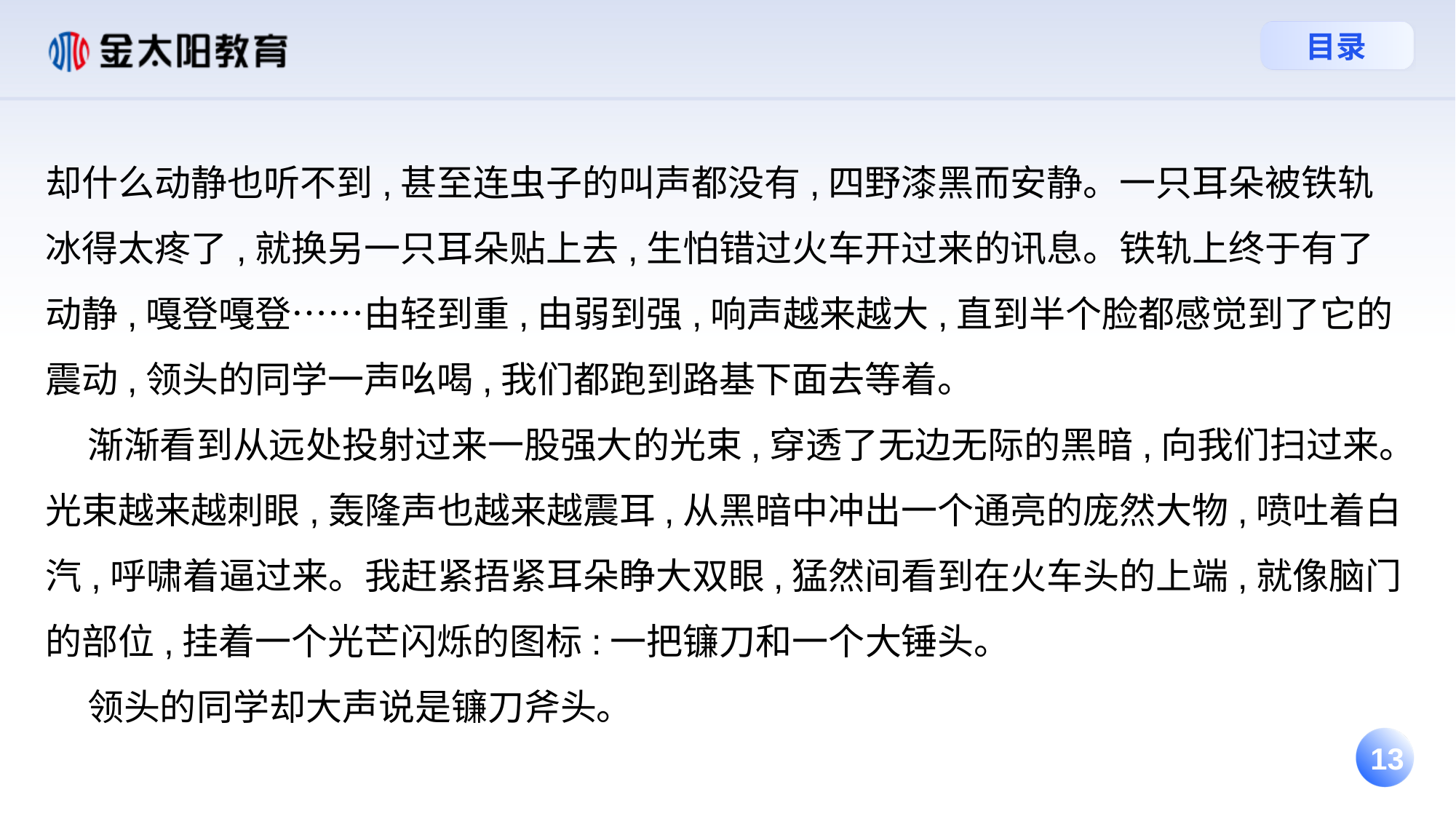

却什么动静也听不到,甚至连虫子的叫声都没有,四野漆黑而安静。一只耳朵被铁轨冰得太疼了,就换另一只耳朵贴上去,生怕错过火车开过来的讯息。铁轨上终于有了动静,嘎登嘎登……由轻到重,由弱到强,响声越来越大,直到半个脸都感觉到了它的震动,领头的同学一声吆喝,我们都跑到路基下面去等着。
    渐渐看到从远处投射过来一股强大的光束,穿透了无边无际的黑暗,向我们扫过来。光束越来越刺眼,轰隆声也越来越震耳,从黑暗中冲出一个通亮的庞然大物,喷吐着白汽,呼啸着逼过来。我赶紧捂紧耳朵睁大双眼,猛然间看到在火车头的上端,就像脑门的部位,挂着一个光芒闪烁的图标:一把镰刀和一个大锤头。
    领头的同学却大声说是镰刀斧头。